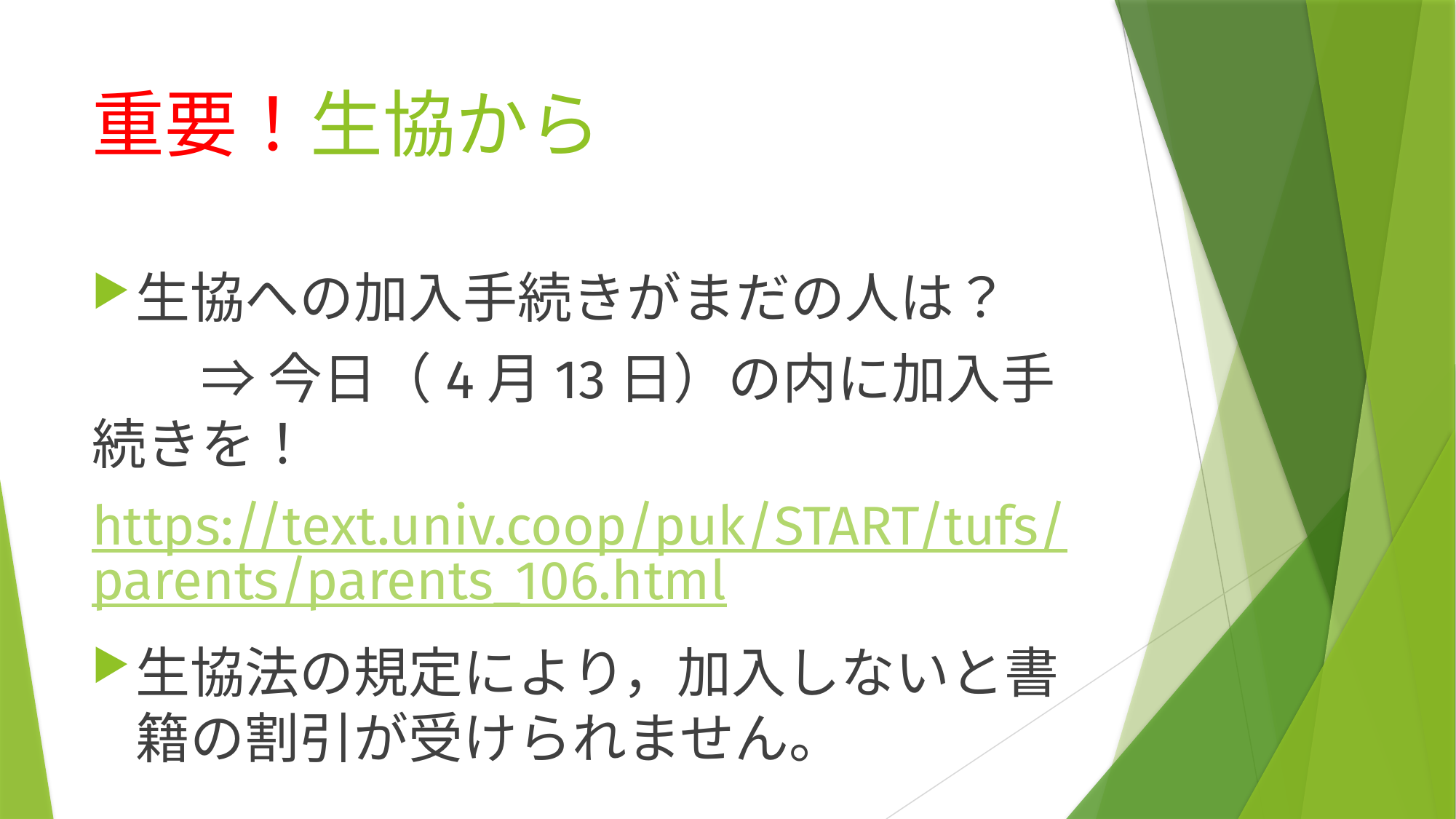

# 重要！生協から
生協への加入手続きがまだの人は？
	⇒今日（4月13日）の内に加入手続きを！
https://text.univ.coop/puk/START/tufs/parents/parents_106.html
生協法の規定により，加入しないと書籍の割引が受けられません。